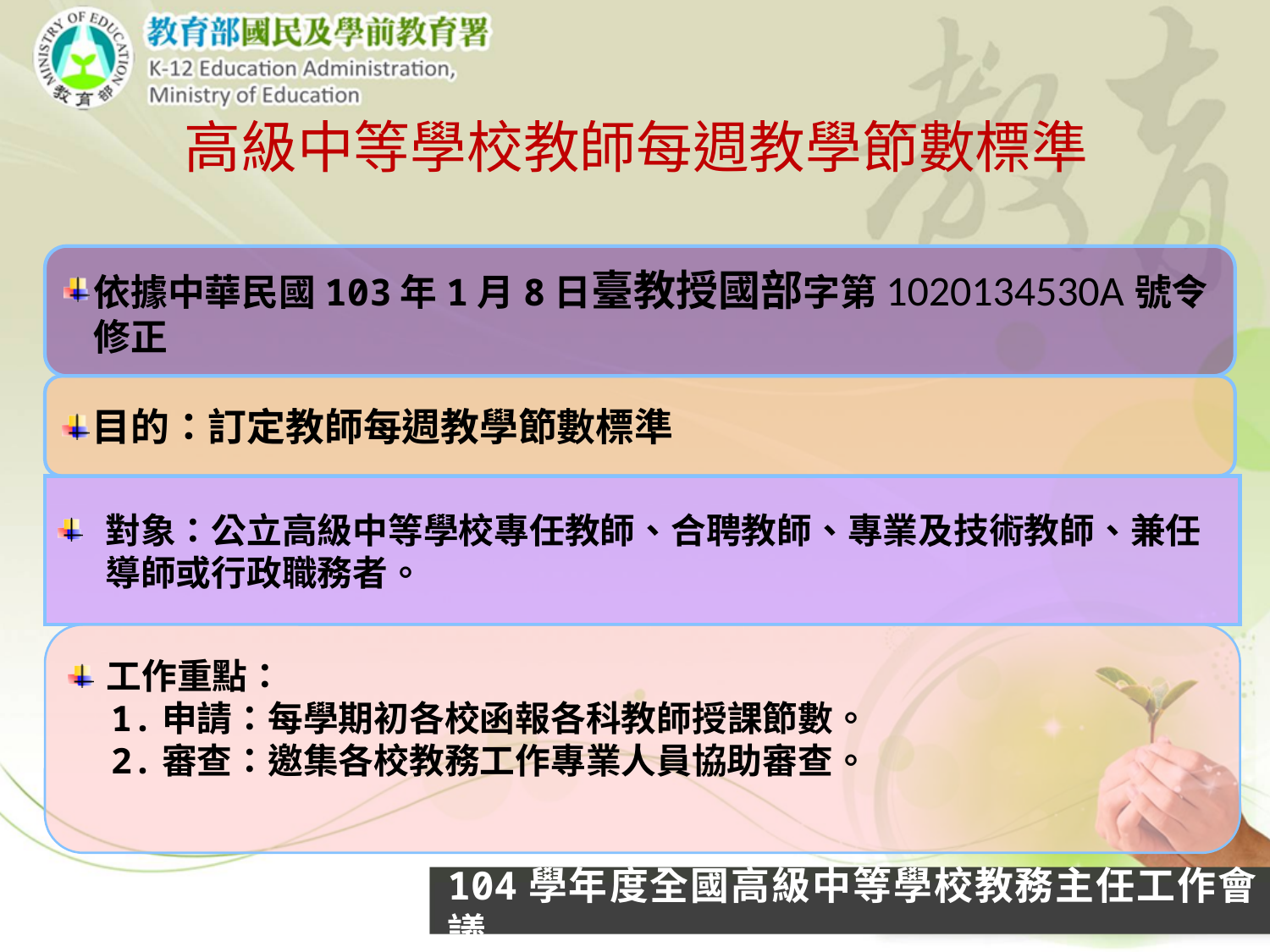

# 高級中等學校教師每週教學節數標準
依據中華民國103年1月8日臺教授國部字第1020134530A號令修正
目的：訂定教師每週教學節數標準
對象：公立高級中等學校專任教師、合聘教師、專業及技術教師、兼任導師或行政職務者。
工作重點：
  1.申請：每學期初各校函報各科教師授課節數。
  2.審查：邀集各校教務工作專業人員協助審查。

104學年度全國高級中等學校教務主任工作會議
27
27